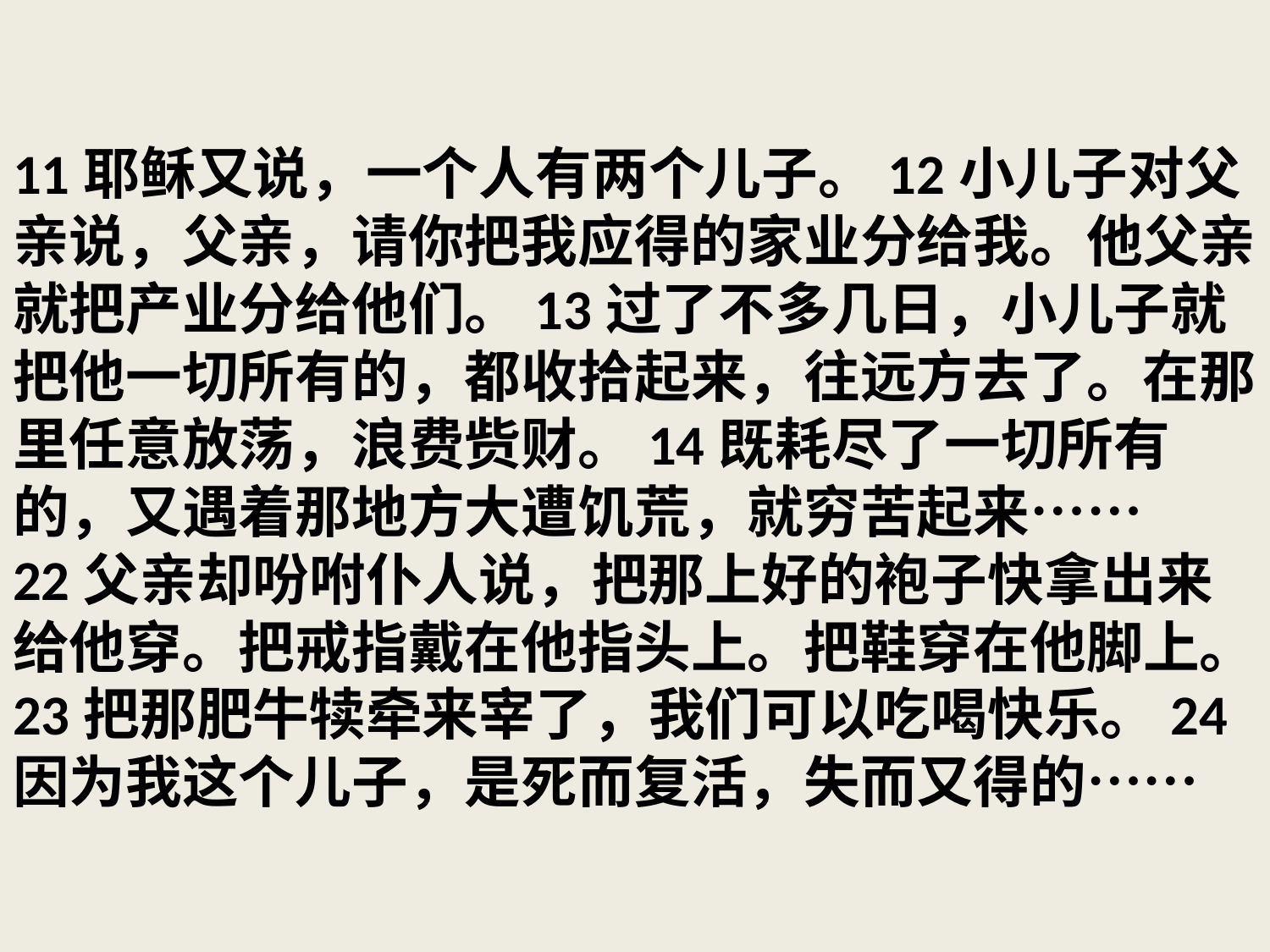

# 11耶稣又说，一个人有两个儿子。12小儿子对父亲说，父亲，请你把我应得的家业分给我。他父亲就把产业分给他们。13过了不多几日，小儿子就把他一切所有的，都收拾起来，往远方去了。在那里任意放荡，浪费赀财。14既耗尽了一切所有的，又遇着那地方大遭饥荒，就穷苦起来…… 22父亲却吩咐仆人说，把那上好的袍子快拿出来给他穿。把戒指戴在他指头上。把鞋穿在他脚上。23把那肥牛犊牵来宰了，我们可以吃喝快乐。24因为我这个儿子，是死而复活，失而又得的……